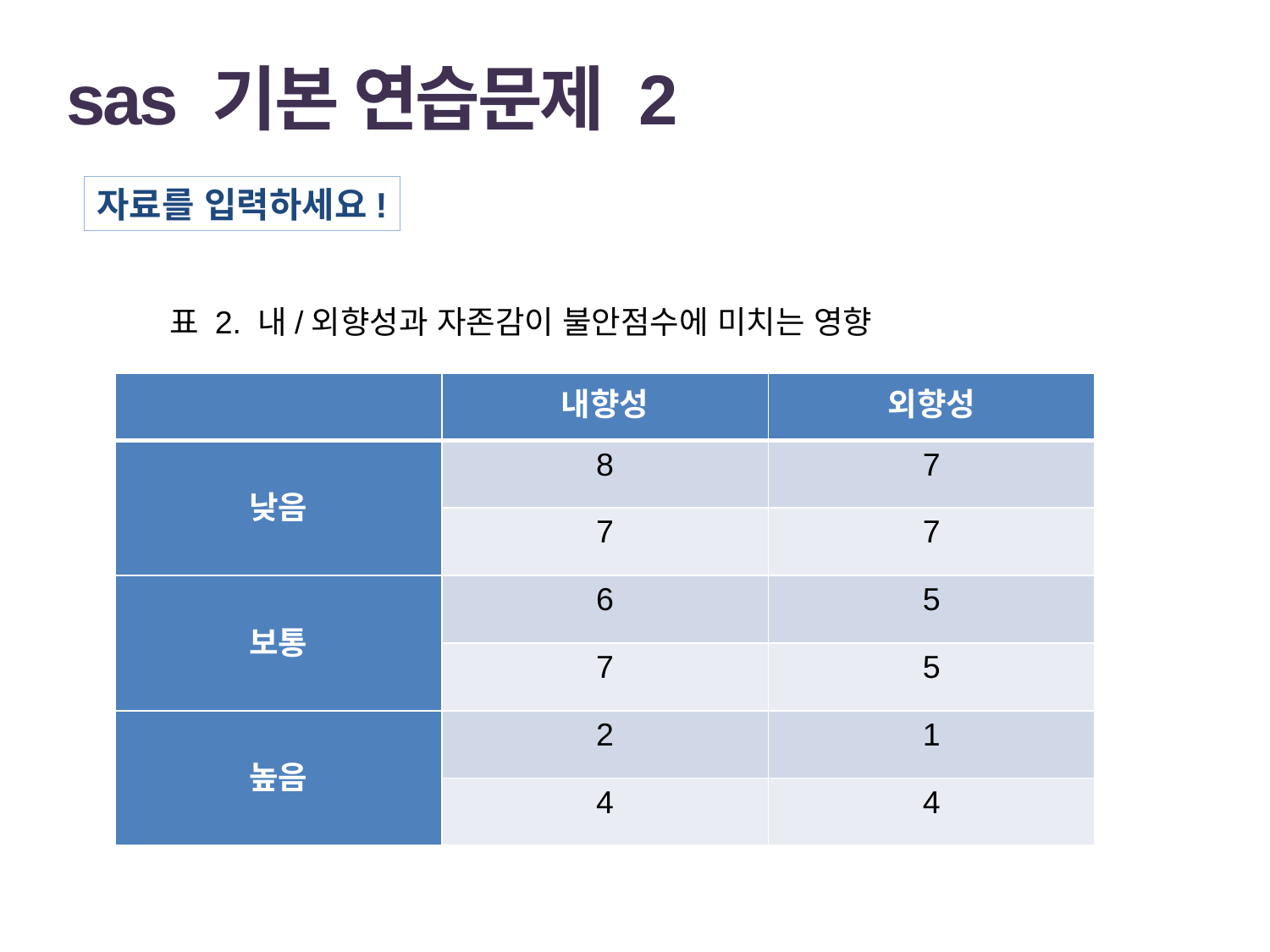

# sas 기본 연습문제 2
자료를 입력하세요!
표 2. 내/외향성과 자존감이 불안점수에 미치는 영향
|  | 내향성 | 외향성 |
| --- | --- | --- |
| 낮음 | 8 | 7 |
|  | 7 | 7 |
| 보통 | 6 | 5 |
|  | 7 | 5 |
| 높음 | 2 | 1 |
|  | 4 | 4 |